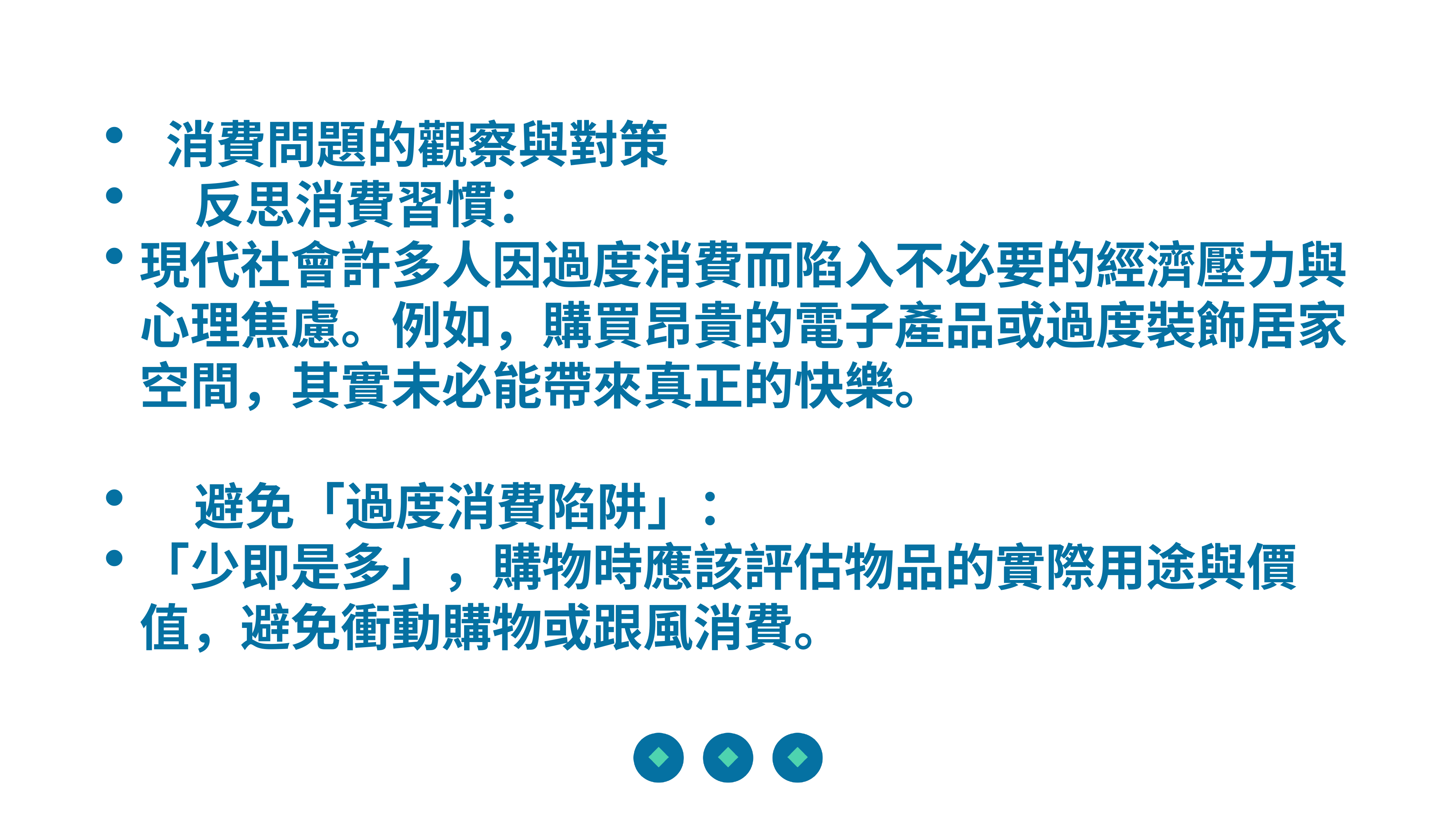

消費問題的觀察與對策
	反思消費習慣：
現代社會許多人因過度消費而陷入不必要的經濟壓力與心理焦慮。例如，購買昂貴的電子產品或過度裝飾居家空間，其實未必能帶來真正的快樂。

	避免「過度消費陷阱」：
「少即是多」，購物時應該評估物品的實際用途與價值，避免衝動購物或跟風消費。